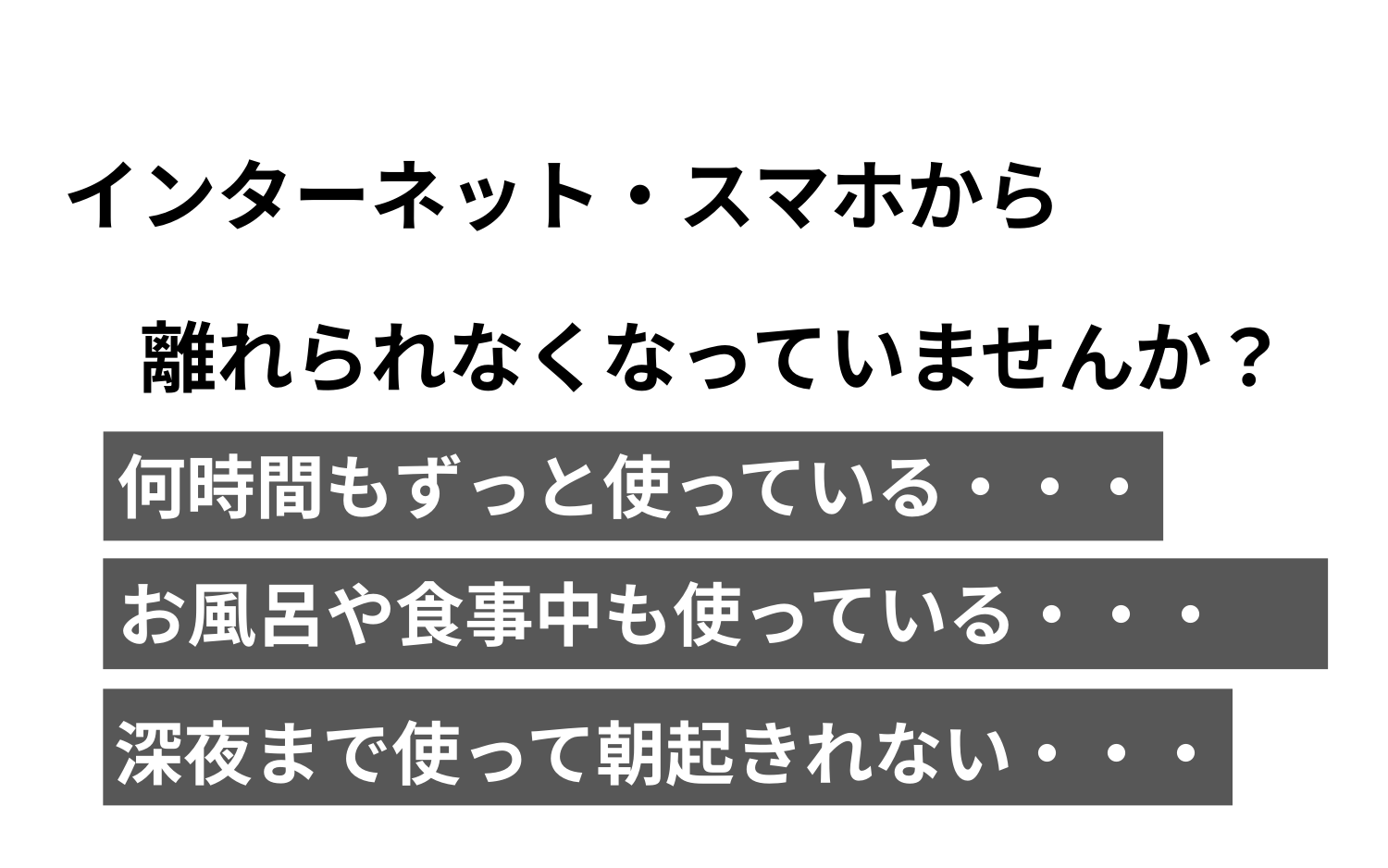

インターネット・スマホから
　離れられなくなっていませんか？

何時間もずっと使っている・・・

お風呂や食事中も使っている・・・

深夜まで使って朝起きれない・・・